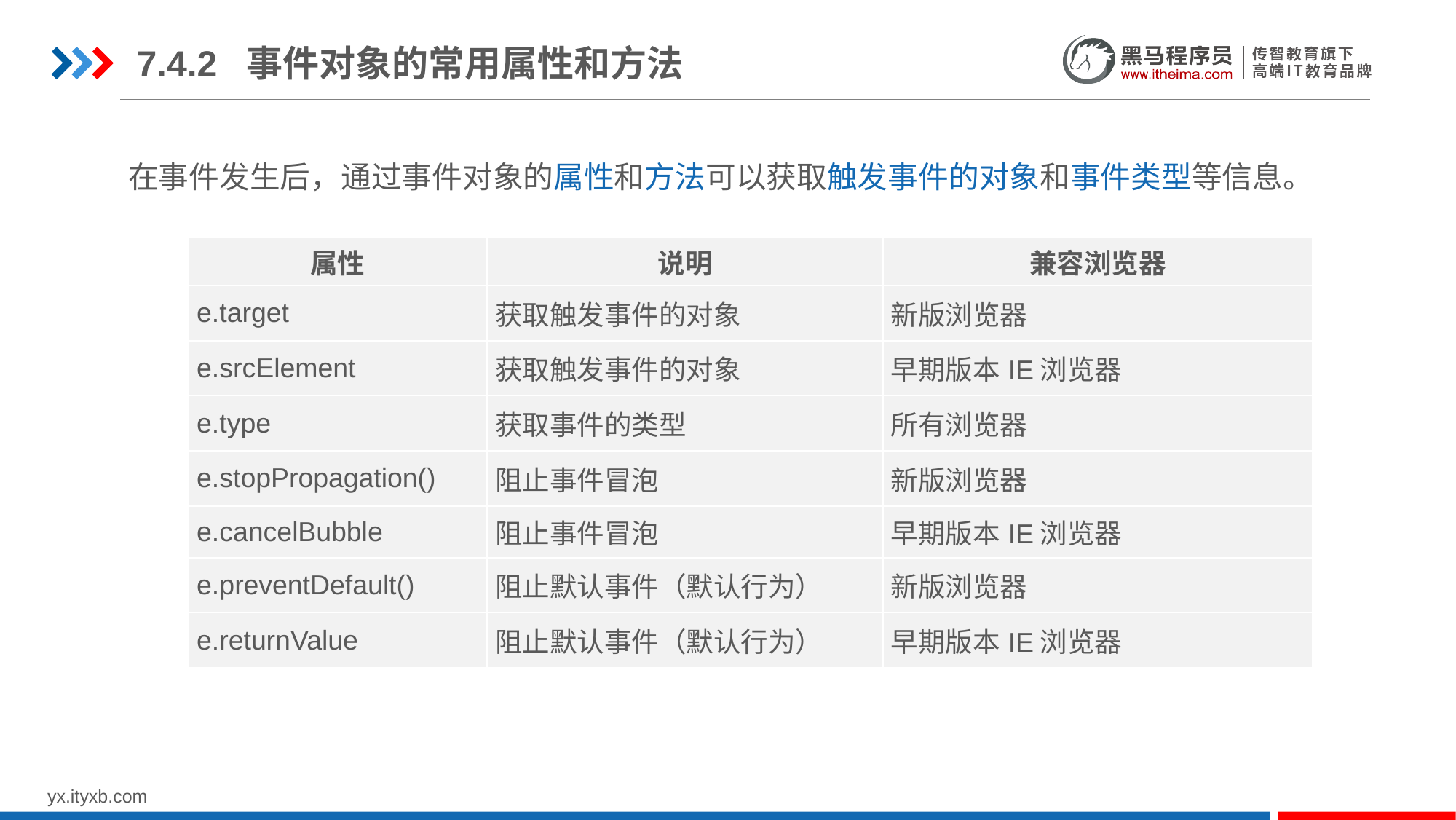

7.4.2  事件对象的常用属性和方法
在事件发生后，通过事件对象的属性和方法可以获取触发事件的对象和事件类型等信息。
| 属性 | 说明 | 兼容浏览器 |
| --- | --- | --- |
| e.target | 获取触发事件的对象 | 新版浏览器 |
| e.srcElement | 获取触发事件的对象 | 早期版本IE浏览器 |
| e.type | 获取事件的类型 | 所有浏览器 |
| e.stopPropagation() | 阻止事件冒泡 | 新版浏览器 |
| e.cancelBubble | 阻止事件冒泡 | 早期版本IE浏览器 |
| e.preventDefault() | 阻止默认事件（默认行为） | 新版浏览器 |
| e.returnValue | 阻止默认事件（默认行为） | 早期版本IE浏览器 |